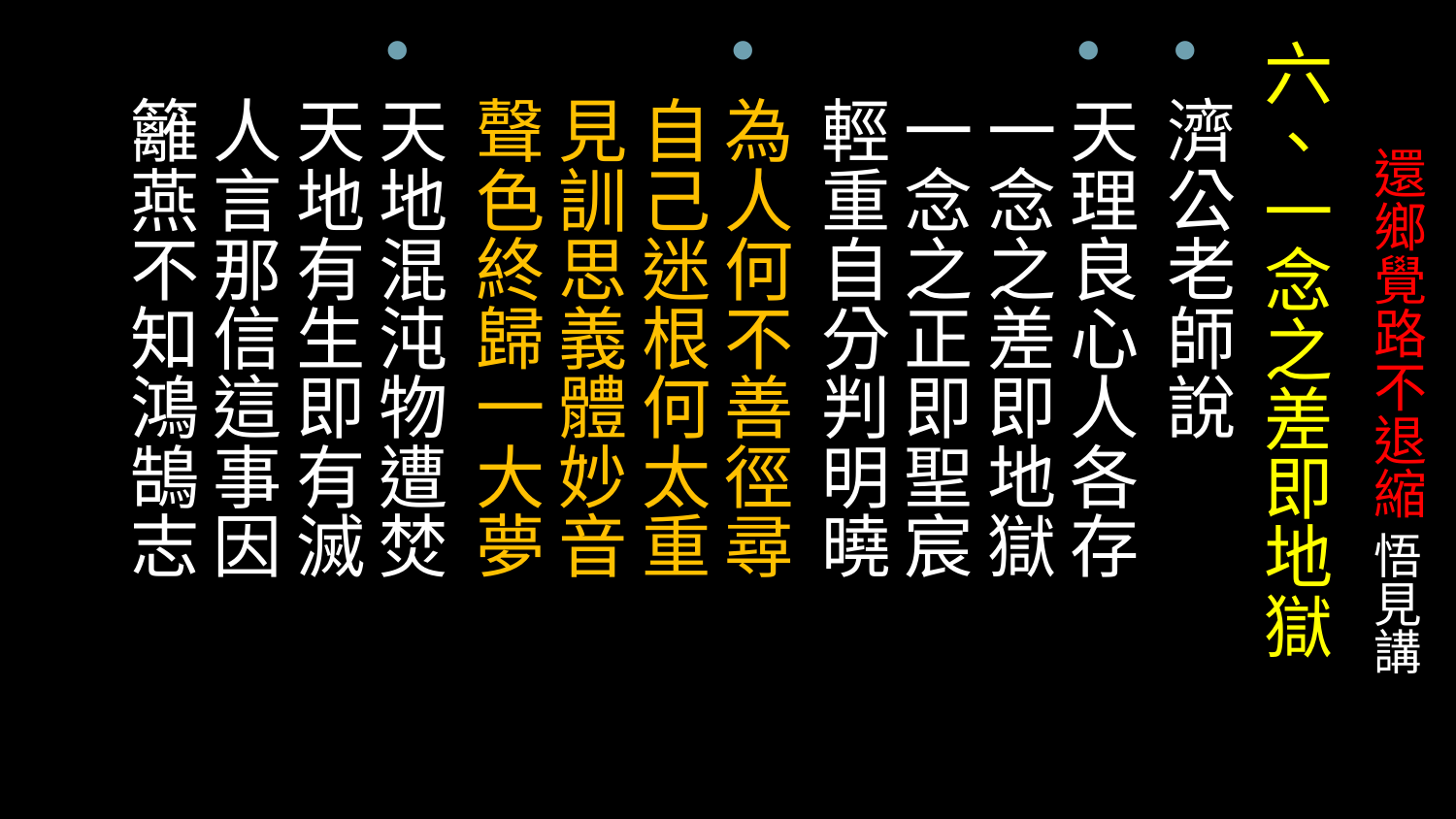

六、一念之差即地獄
濟公老師說
天理良心人各存
一念之差即地獄　         一念之正即聖宸　        輕重自分判明曉
為人何不善徑尋            自己迷根何太重　        見訓思義體妙音
聲色終歸一大夢
天地混沌物遭焚　        天地有生即有滅
人言那信這事因            籬燕不知鴻鵠志

# 還鄉覺路不退縮 悟見講